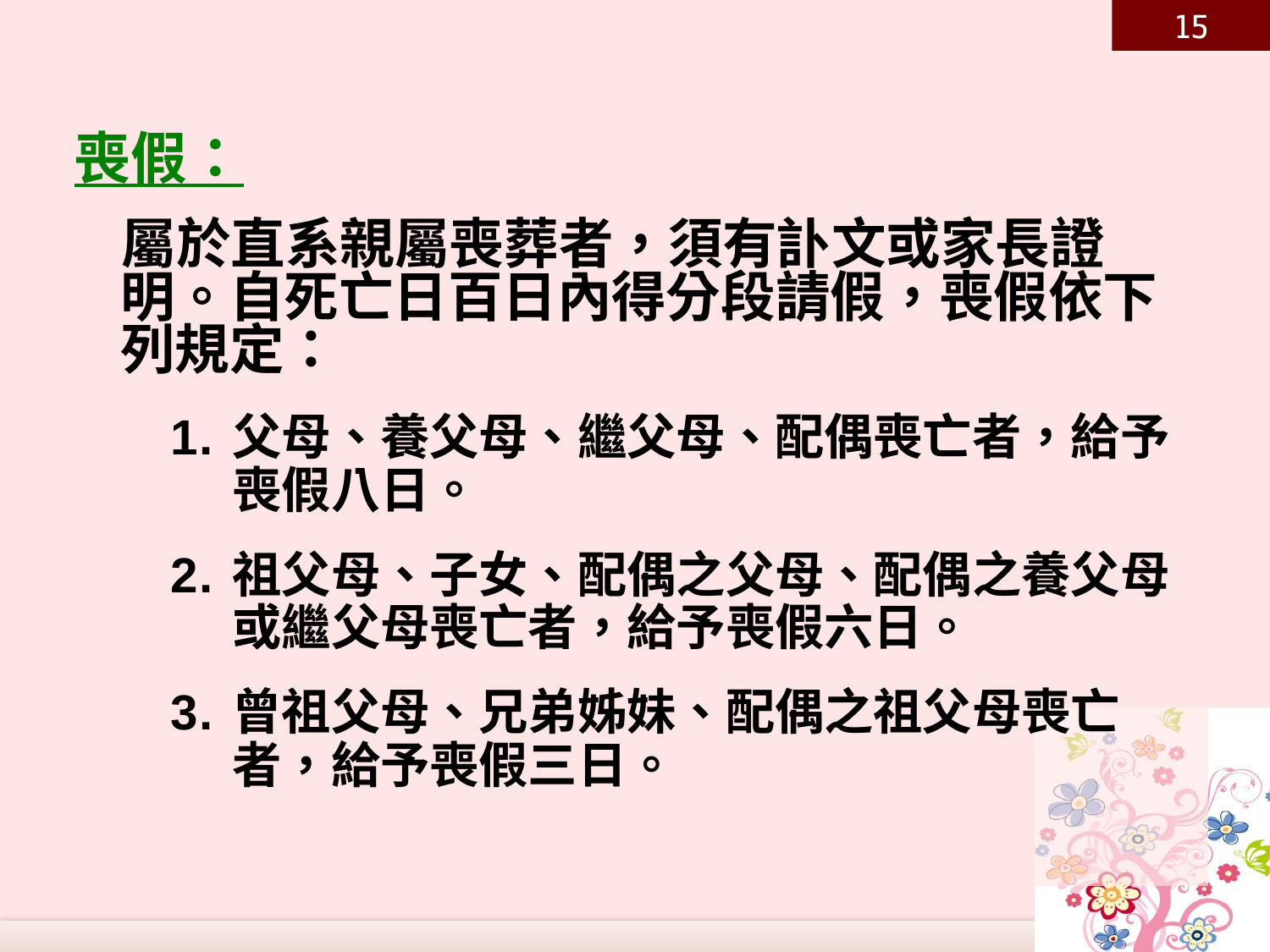

15
喪假：
屬於直系親屬喪葬者，須有訃文或家長證明。自死亡日百日內得分段請假，喪假依下列規定：
父母、養父母、繼父母、配偶喪亡者，給予喪假八日。
祖父母、子女、配偶之父母、配偶之養父母或繼父母喪亡者，給予喪假六日。
曾祖父母、兄弟姊妹、配偶之祖父母喪亡者，給予喪假三日。